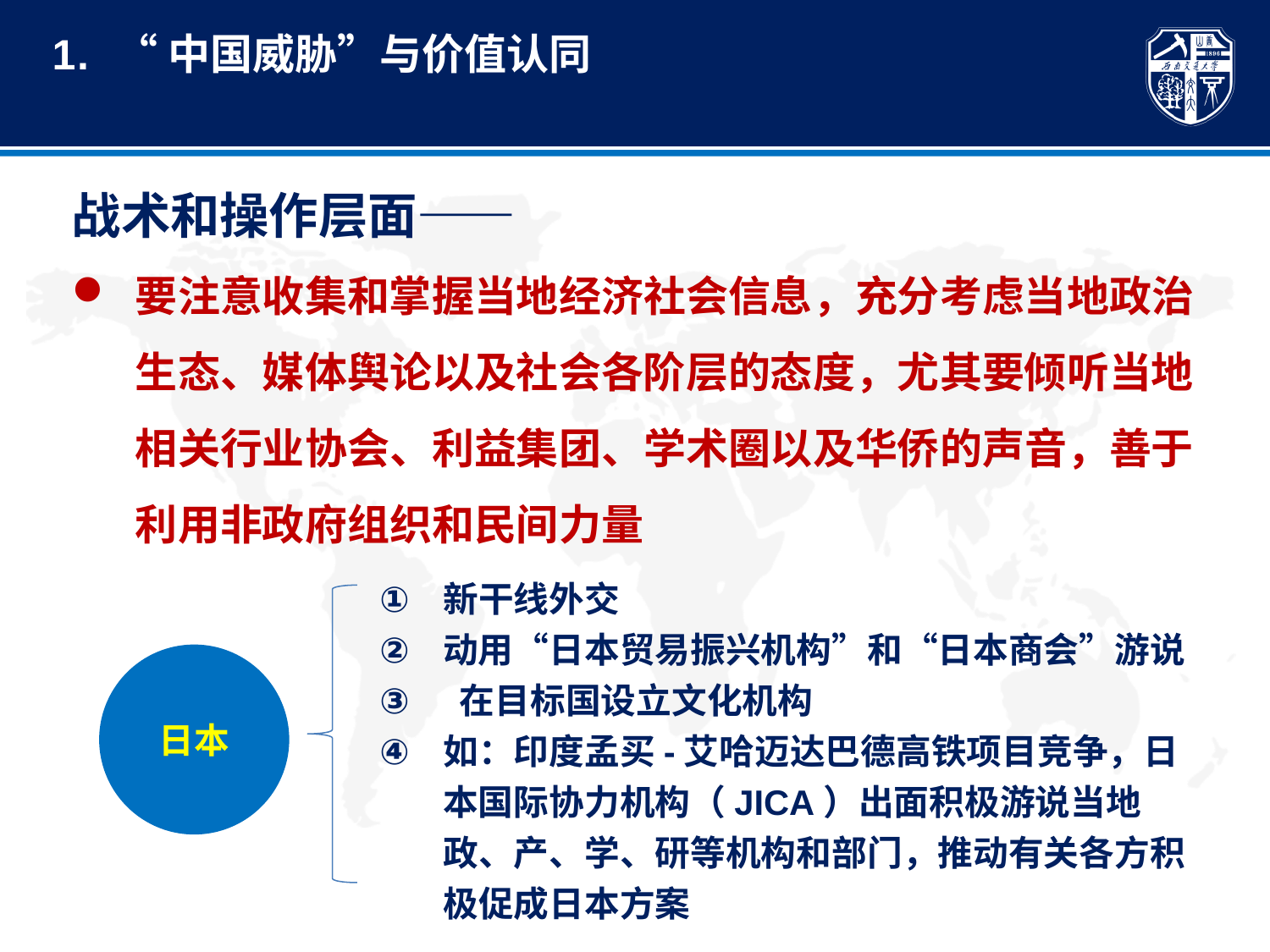

“中国威胁”与价值认同
战术和操作层面——
要注意收集和掌握当地经济社会信息，充分考虑当地政治生态、媒体舆论以及社会各阶层的态度，尤其要倾听当地相关行业协会、利益集团、学术圈以及华侨的声音，善于利用非政府组织和民间力量
新干线外交
动用“日本贸易振兴机构”和“日本商会”游说
 在目标国设立文化机构
如：印度孟买-艾哈迈达巴德高铁项目竞争，日本国际协力机构（JICA）出面积极游说当地政、产、学、研等机构和部门，推动有关各方积极促成日本方案

日本